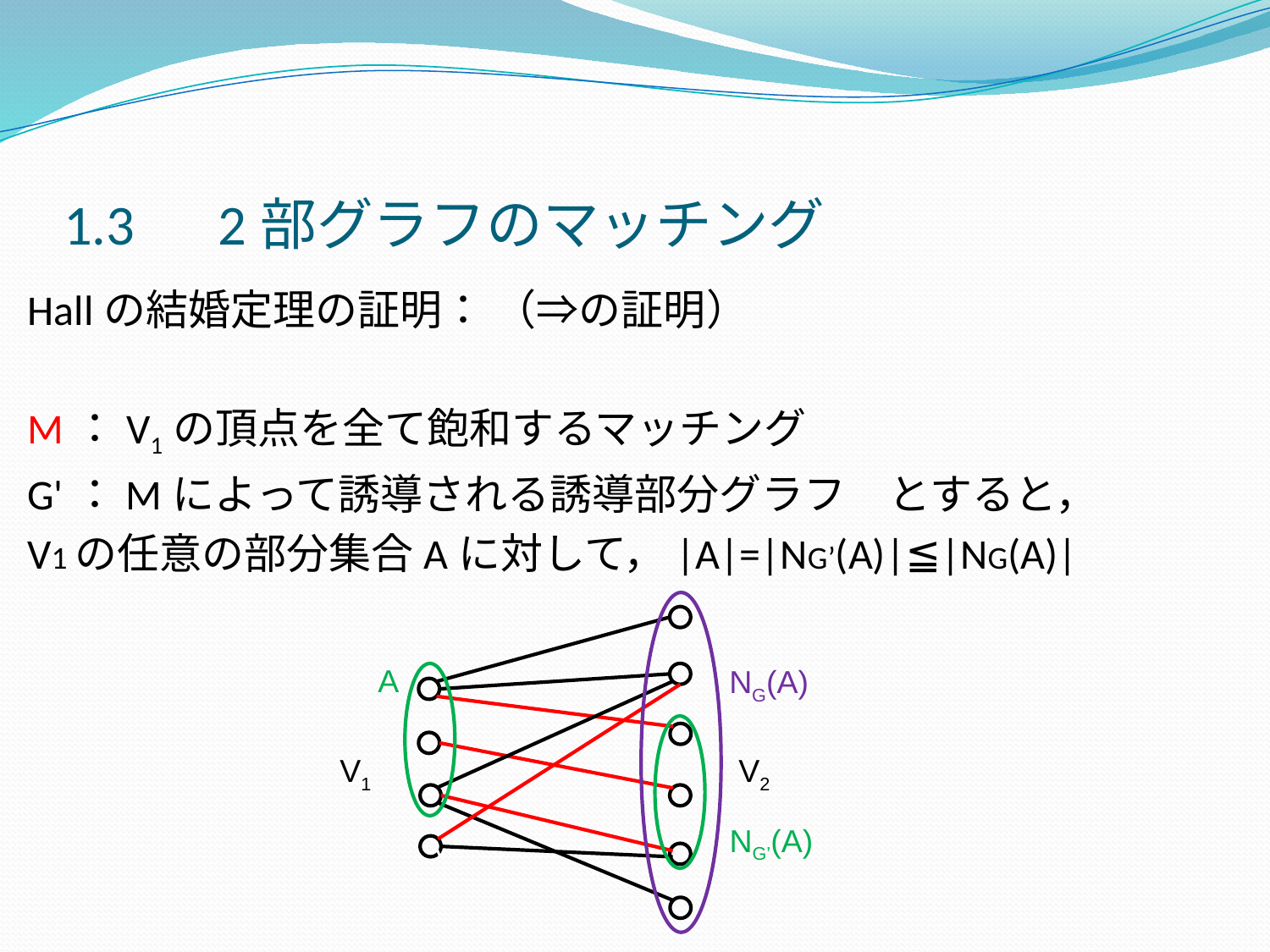

1.3　2部グラフのマッチング
Hallの結婚定理の証明： （⇒の証明）

M：V1の頂点を全て飽和するマッチング
G'：Mによって誘導される誘導部分グラフ　とすると，
V1の任意の部分集合Aに対して，|A|=|NG’(A)|≦|NG(A)|

ｖ

A
NG(A)

V1
V2
NG’(A)